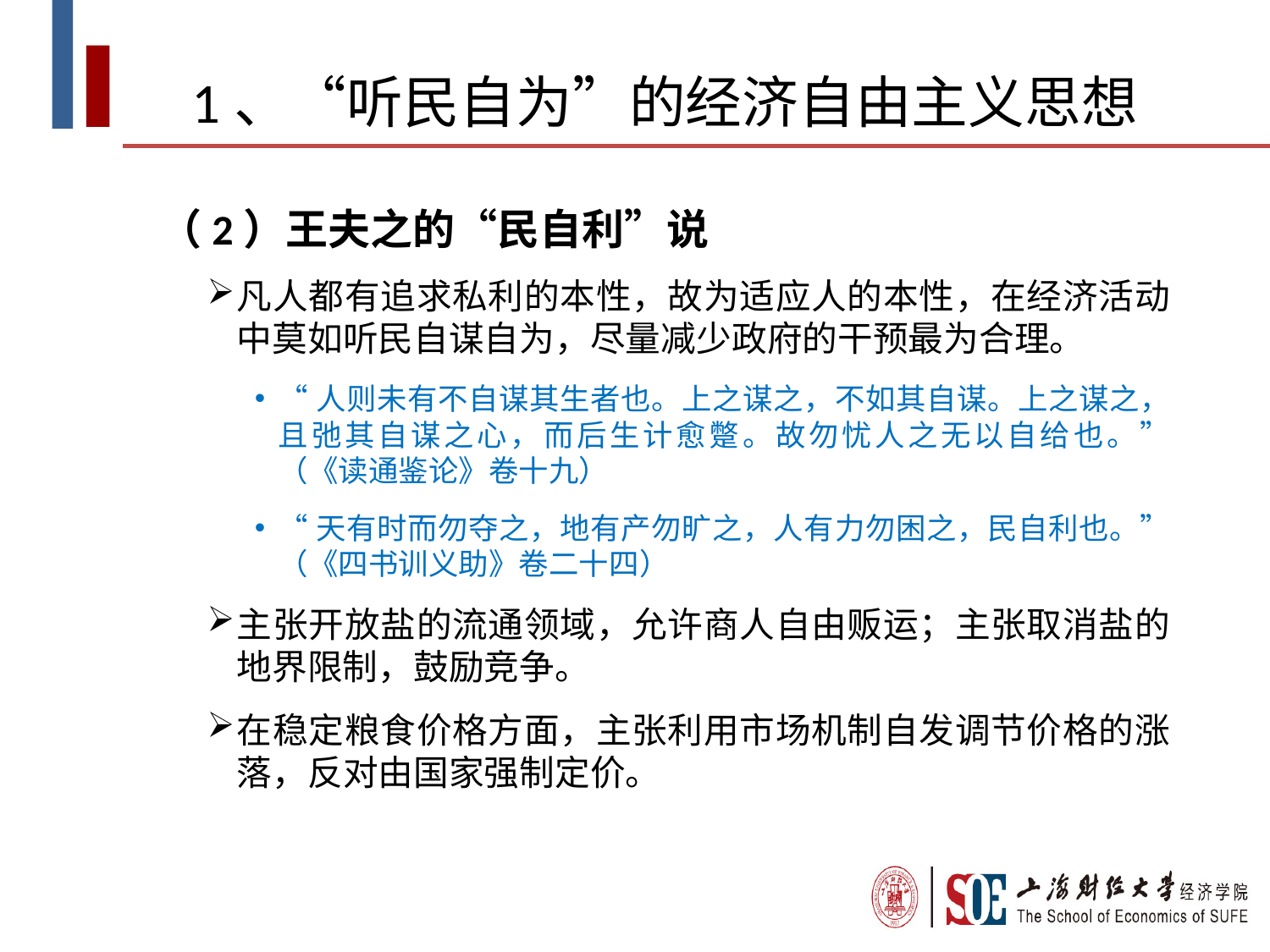

# 1、“听民自为”的经济自由主义思想
（2）王夫之的“民自利”说
凡人都有追求私利的本性，故为适应人的本性，在经济活动中莫如听民自谋自为，尽量减少政府的干预最为合理。
“人则未有不自谋其生者也。上之谋之，不如其自谋。上之谋之，且弛其自谋之心，而后生计愈蹩。故勿忧人之无以自给也。”（《读通鉴论》卷十九）
“天有时而勿夺之，地有产勿旷之，人有力勿困之，民自利也。”（《四书训义助》卷二十四）
主张开放盐的流通领域，允许商人自由贩运；主张取消盐的地界限制，鼓励竞争。
在稳定粮食价格方面，主张利用市场机制自发调节价格的涨落，反对由国家强制定价。